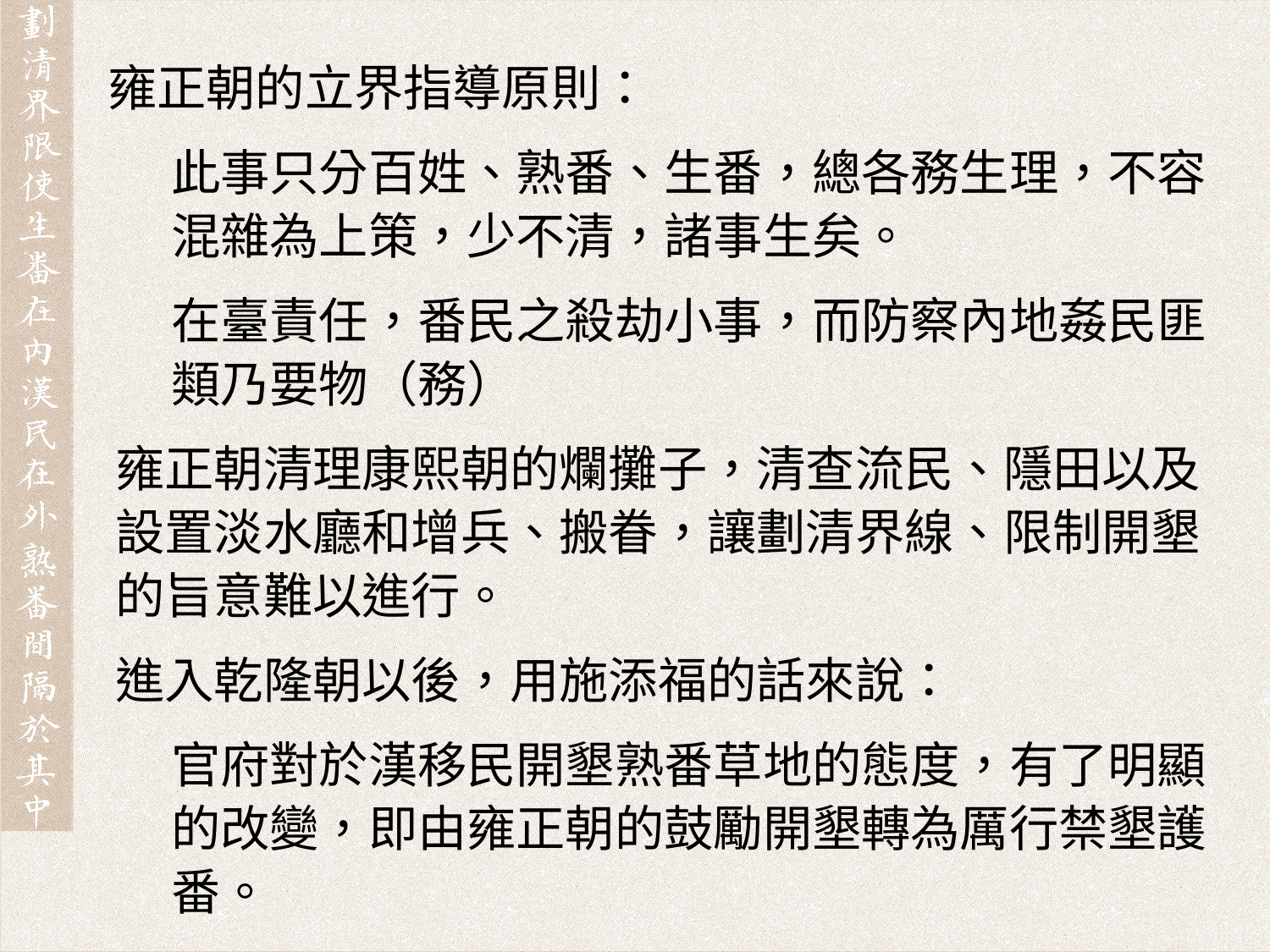

雍正朝的立界指導原則：
此事只分百姓、熟番、生番，總各務生理，不容混雜為上策，少不清，諸事生矣。
在臺責任，番民之殺劫小事，而防察內地姦民匪類乃要物（務）
雍正朝清理康熙朝的爛攤子，清查流民、隱田以及設置淡水廳和增兵、搬眷，讓劃清界線、限制開墾的旨意難以進行。
進入乾隆朝以後，用施添福的話來說：
官府對於漢移民開墾熟番草地的態度，有了明顯的改變，即由雍正朝的鼓勵開墾轉為厲行禁墾護番。